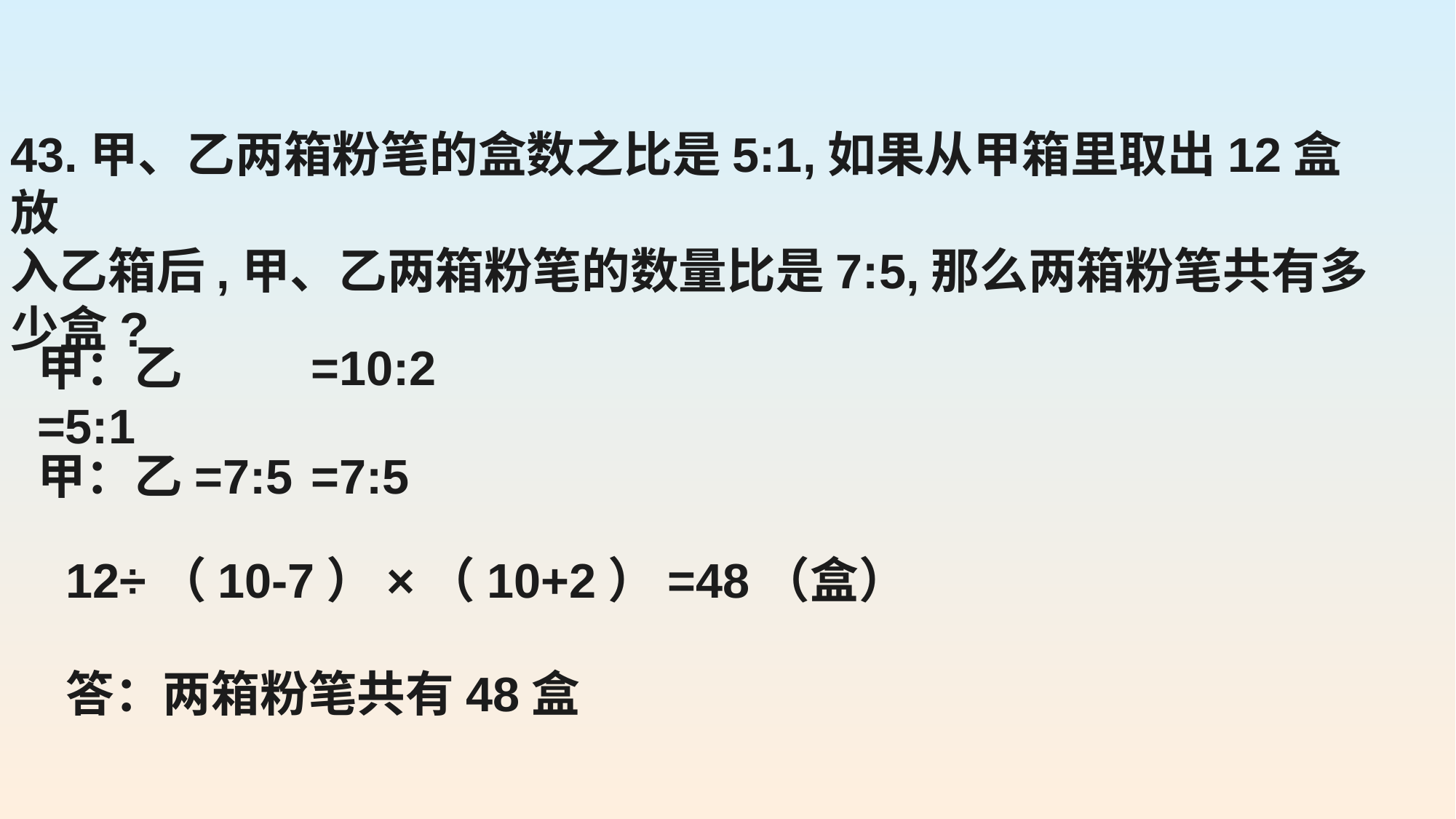

43.甲、乙两箱粉笔的盒数之比是5:1,如果从甲箱里取出12盒放
入乙箱后,甲、乙两箱粉笔的数量比是7:5,那么两箱粉笔共有多
少盒?
甲：乙=5:1
=10:2
甲：乙=7:5
=7:5
12÷（10-7）×（10+2）=48（盒）
答：两箱粉笔共有48盒